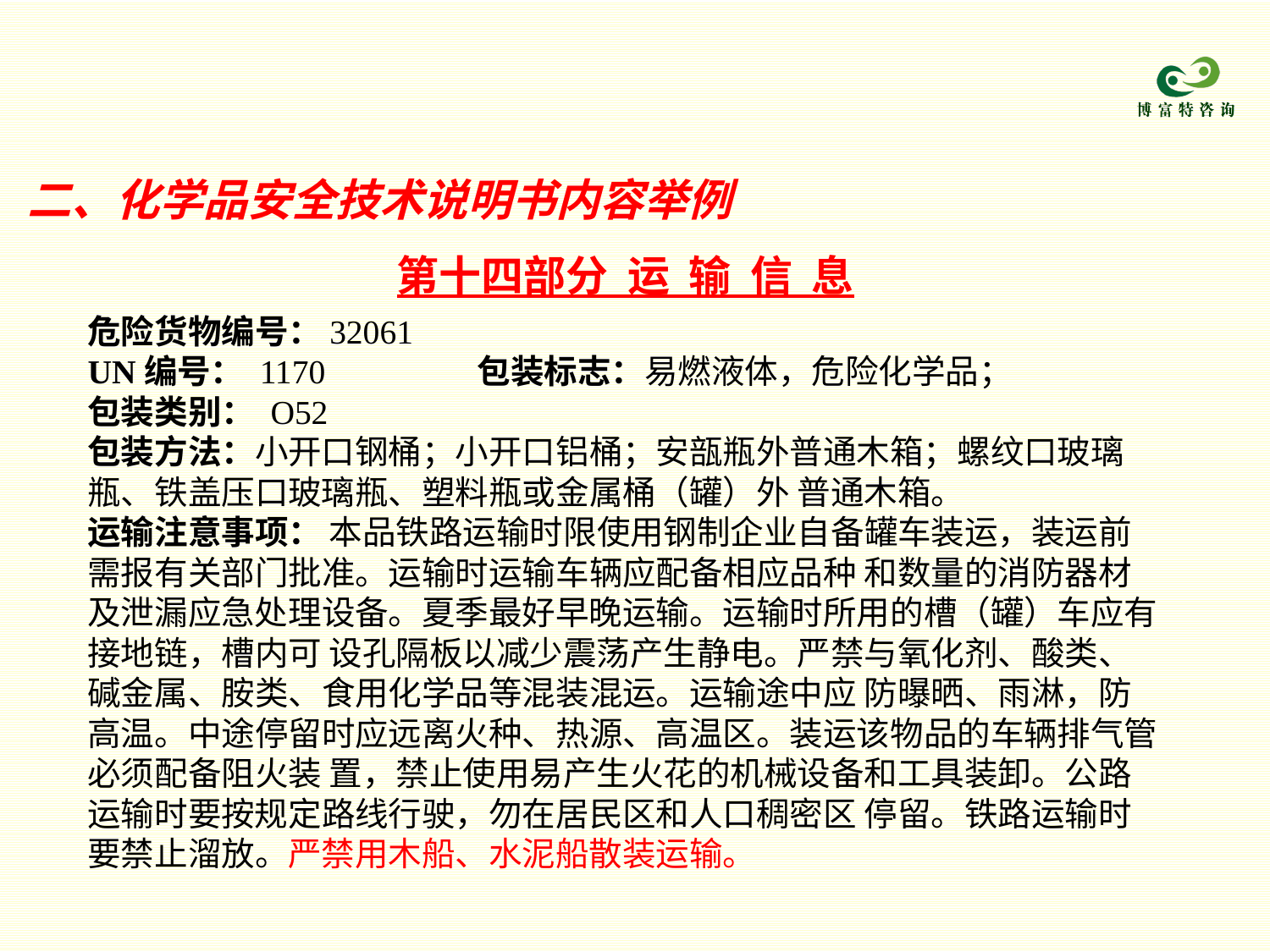

二、化学品安全技术说明书内容举例
第十四部分  运  输  信  息
危险货物编号：32061
UN编号： 1170                 包装标志：易燃液体，危险化学品；
包装类别： O52
包装方法：小开口钢桶；小开口铝桶；安瓿瓶外普通木箱；螺纹口玻璃瓶、铁盖压口玻璃瓶、塑料瓶或金属桶（罐）外 普通木箱。
运输注意事项： 本品铁路运输时限使用钢制企业自备罐车装运，装运前需报有关部门批准。运输时运输车辆应配备相应品种 和数量的消防器材及泄漏应急处理设备。夏季最好早晚运输。运输时所用的槽（罐）车应有接地链，槽内可 设孔隔板以减少震荡产生静电。严禁与氧化剂、酸类、碱金属、胺类、食用化学品等混装混运。运输途中应 防曝晒、雨淋，防高温。中途停留时应远离火种、热源、高温区。装运该物品的车辆排气管必须配备阻火装 置，禁止使用易产生火花的机械设备和工具装卸。公路运输时要按规定路线行驶，勿在居民区和人口稠密区 停留。铁路运输时要禁止溜放。严禁用木船、水泥船散装运输。